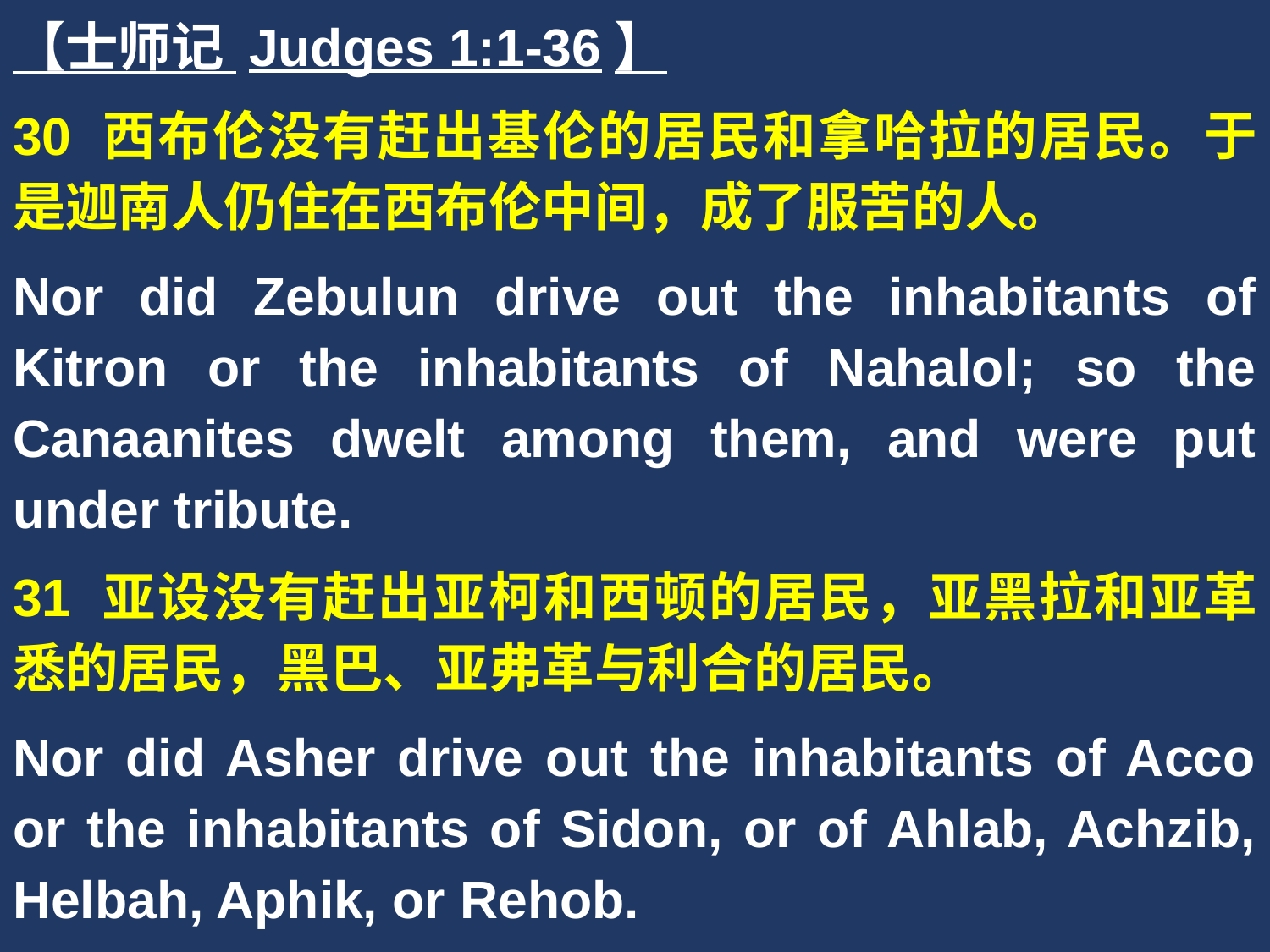

【士师记 Judges 1:1-36】
30 西布伦没有赶出基伦的居民和拿哈拉的居民。于是迦南人仍住在西布伦中间，成了服苦的人。
Nor did Zebulun drive out the inhabitants of Kitron or the inhabitants of Nahalol; so the Canaanites dwelt among them, and were put under tribute.
31 亚设没有赶出亚柯和西顿的居民，亚黑拉和亚革悉的居民，黑巴、亚弗革与利合的居民。
Nor did Asher drive out the inhabitants of Acco or the inhabitants of Sidon, or of Ahlab, Achzib, Helbah, Aphik, or Rehob.